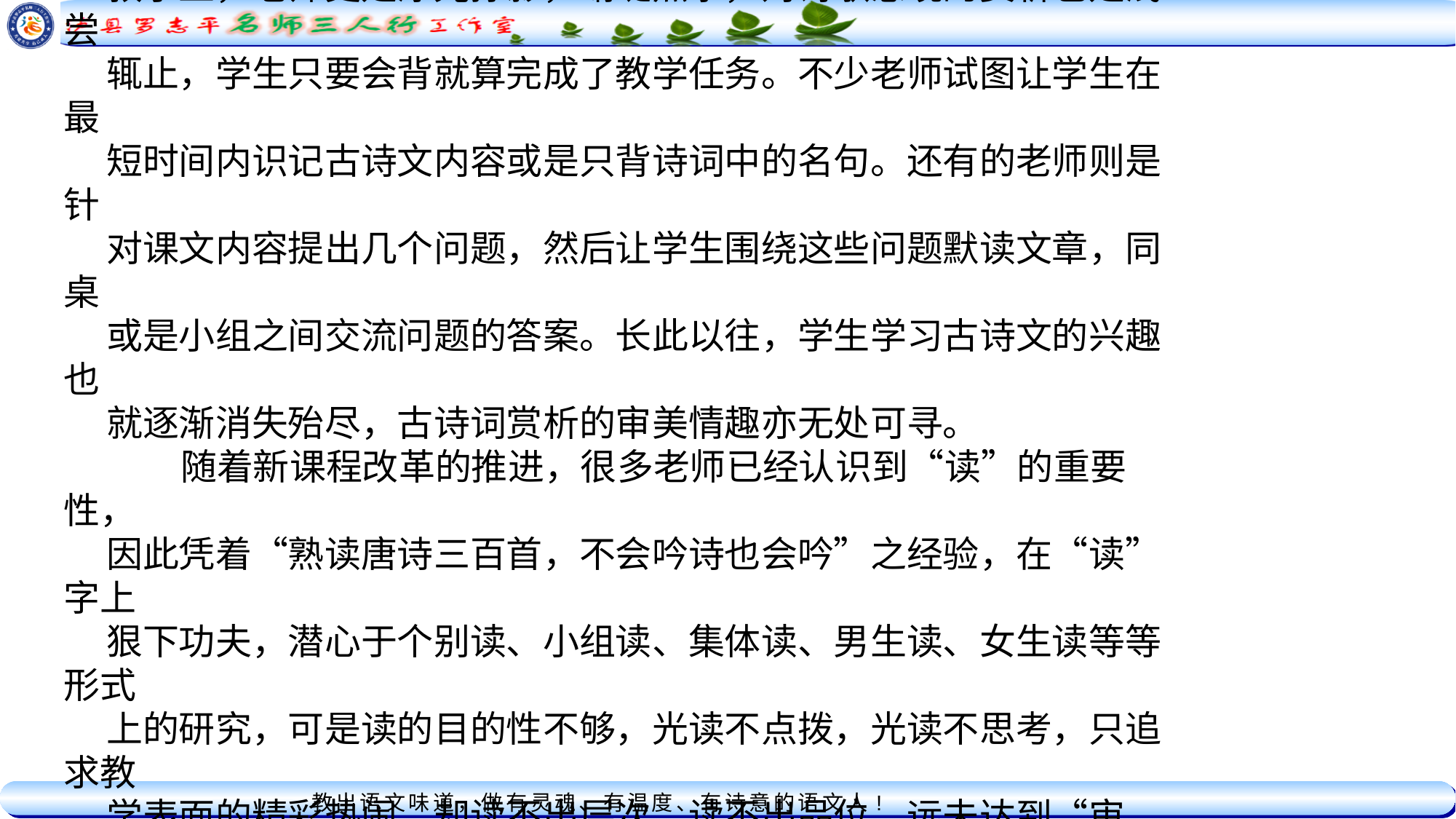

与考试关系不大的或者是无关的内容则日渐疏远。尤其是在诗词课堂
教学上，老师更是浮光掠影，蜻蜒点水，对诗歌意境的赏析也是浅尝
辄止，学生只要会背就算完成了教学任务。不少老师试图让学生在最
短时间内识记古诗文内容或是只背诗词中的名句。还有的老师则是针
对课文内容提出几个问题，然后让学生围绕这些问题默读文章，同桌
或是小组之间交流问题的答案。长此以往，学生学习古诗文的兴趣也
就逐渐消失殆尽，古诗词赏析的审美情趣亦无处可寻。
        随着新课程改革的推进，很多老师已经认识到“读”的重要性，
因此凭着“熟读唐诗三百首，不会吟诗也会吟”之经验，在“读”字上
狠下功夫，潜心于个别读、小组读、集体读、男生读、女生读等等形式
上的研究，可是读的目的性不够，光读不点拨，光读不思考，只追求教
学表面的精彩热闹，却读不出层次，读不出品位，远未达到“审美”、
“鉴赏”的境界，这是一味地“死读”而导致的。